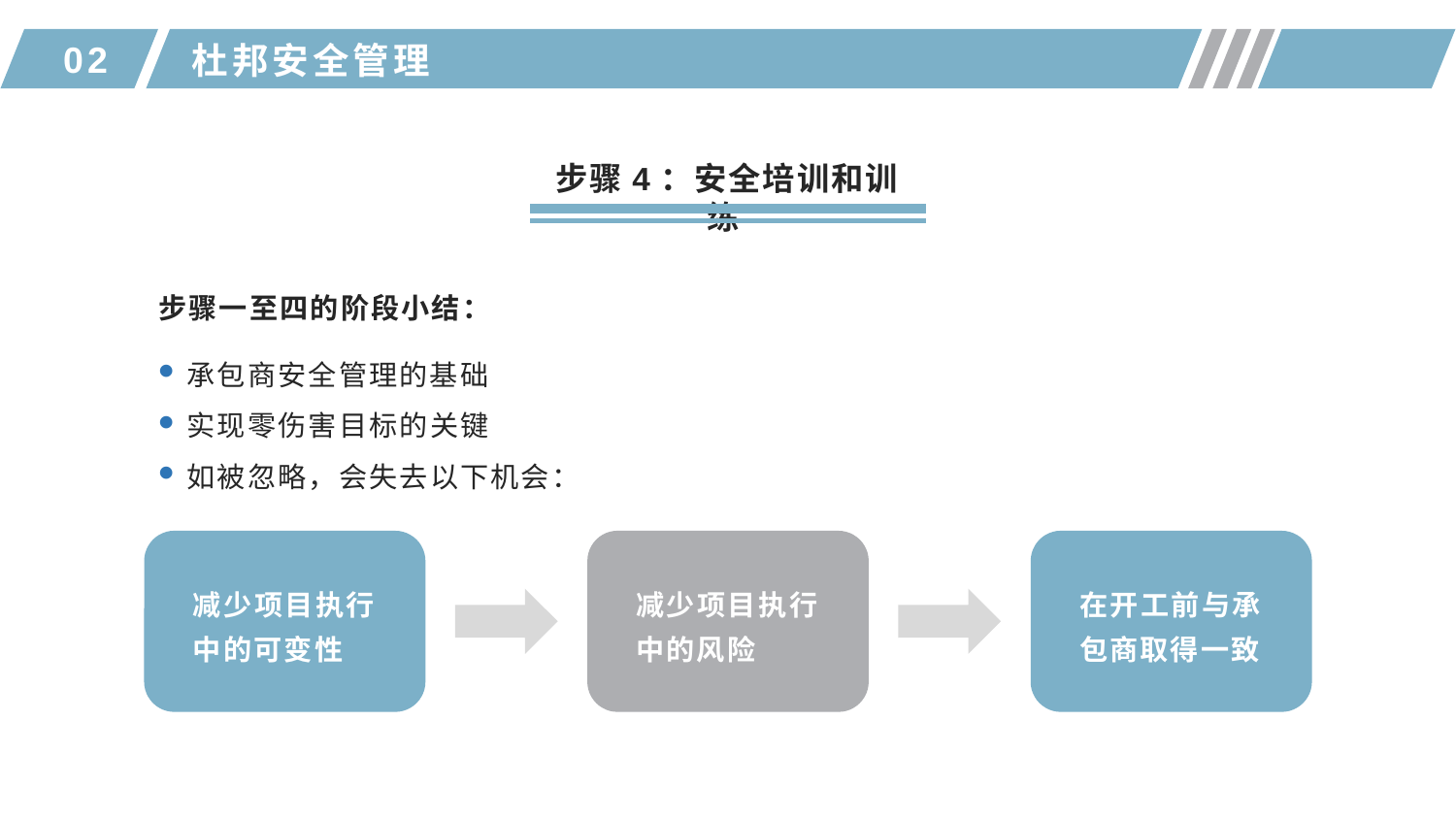

02
杜邦安全管理
步骤4：安全培训和训练
步骤一至四的阶段小结：
承包商安全管理的基础
实现零伤害目标的关键
如被忽略，会失去以下机会：

减少项目执行中的可变性
减少项目执行中的风险
在开工前与承包商取得一致